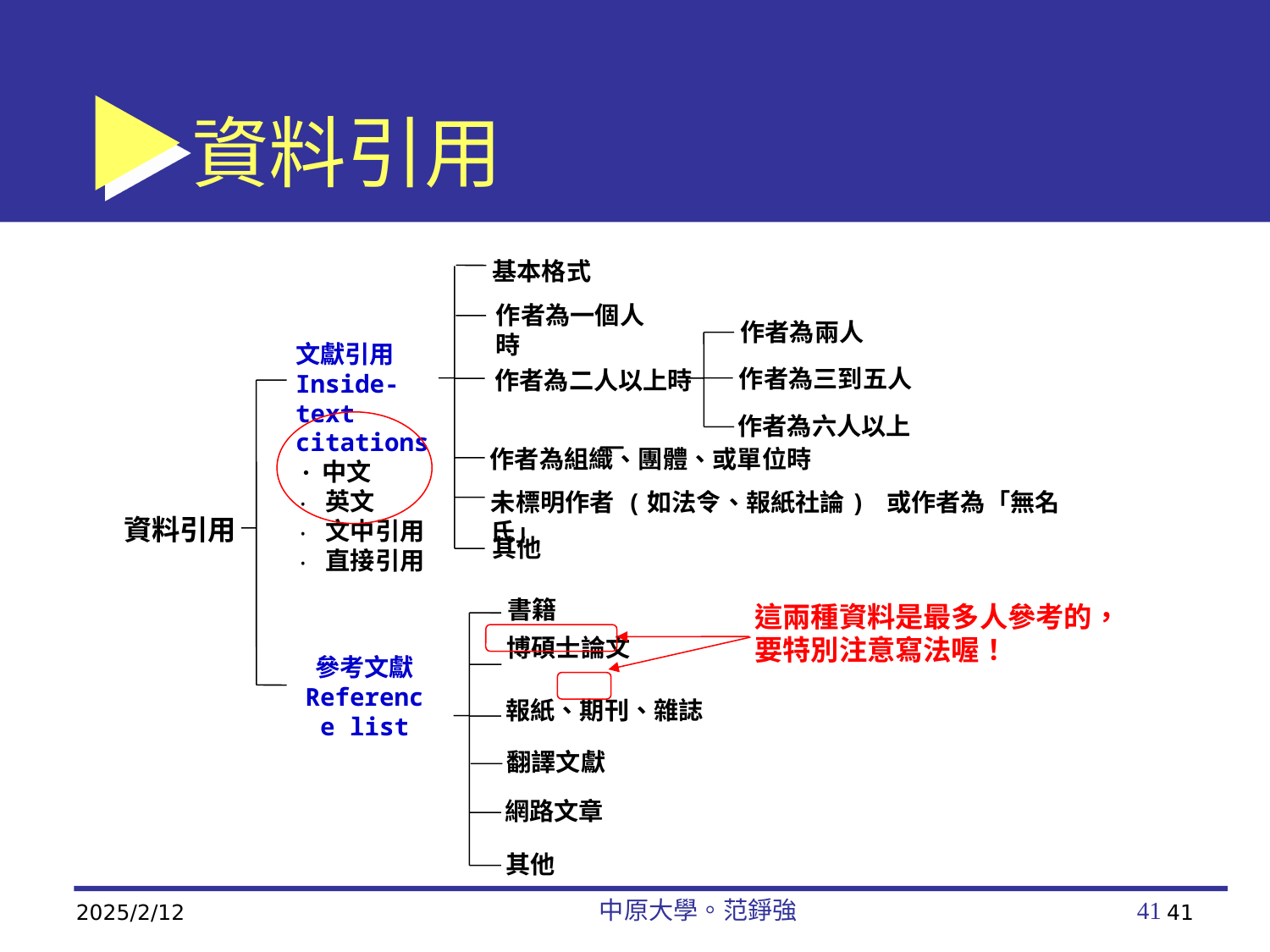

資料引用
基本格式

作者為一個人時

作者為二人以上時

作者為組織、團體、或單位時

未標明作者 (如法令、報紙社論) 或作者為「無名氏」

其他

作者為兩人

作者為三到五人

作者為六人以上

文獻引用
Inside-text citations
‧中文
英文
文中引用
直接引用

資料引用
參考文獻
Reference list

－
－
這兩種資料是最多人參考的，
要特別注意寫法喔！

書籍

博碩士論文

報紙、期刊、雜誌

翻譯文獻

網路文章

其他

2025/2/12
41
中原大學。范錚強
41